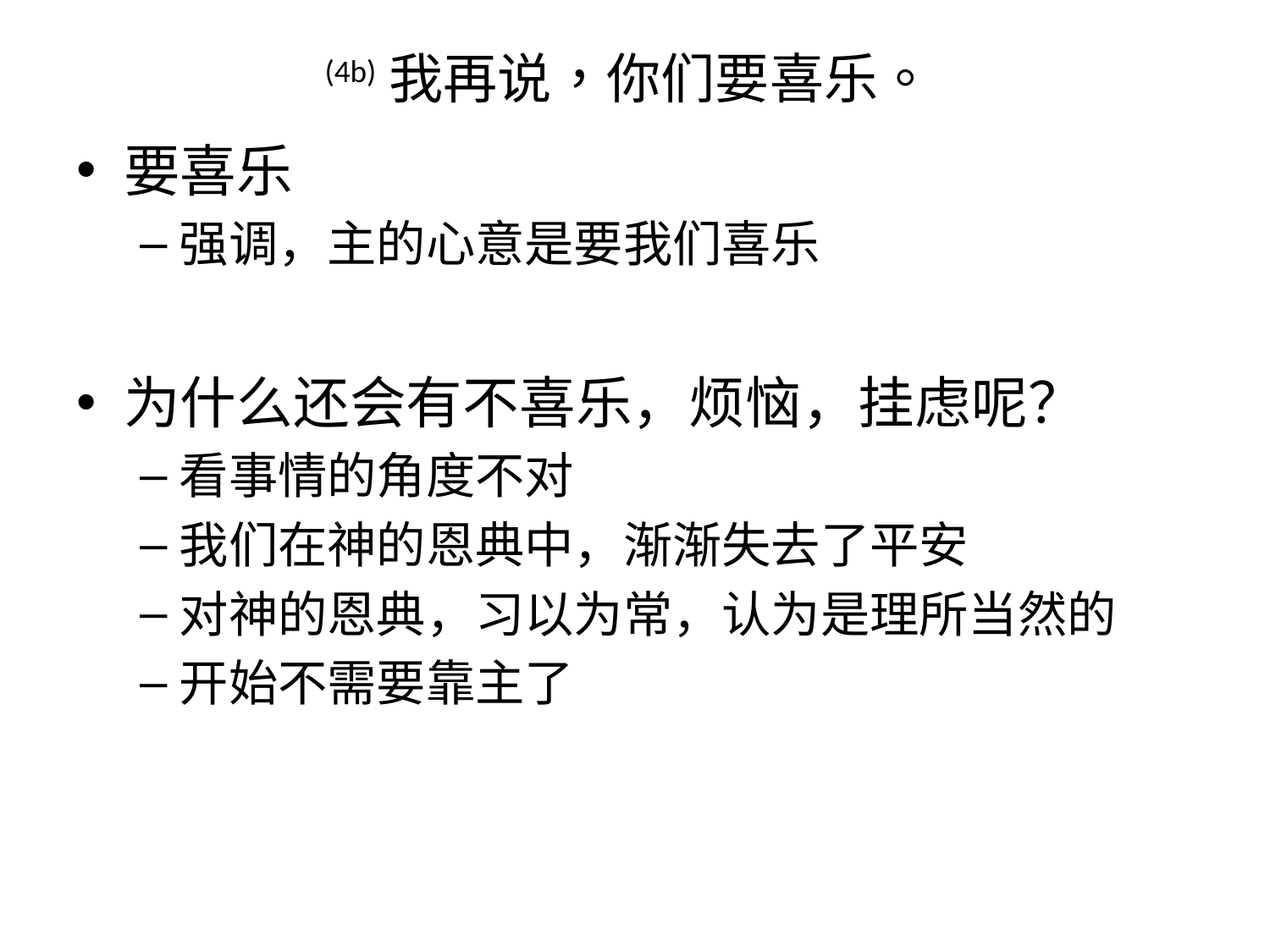

# (4b) 我再说，你们要喜乐。
要喜乐
强调，主的心意是要我们喜乐

为什么还会有不喜乐，烦恼，挂虑呢？
看事情的角度不对
我们在神的恩典中，渐渐失去了平安
对神的恩典，习以为常，认为是理所当然的
开始不需要靠主了